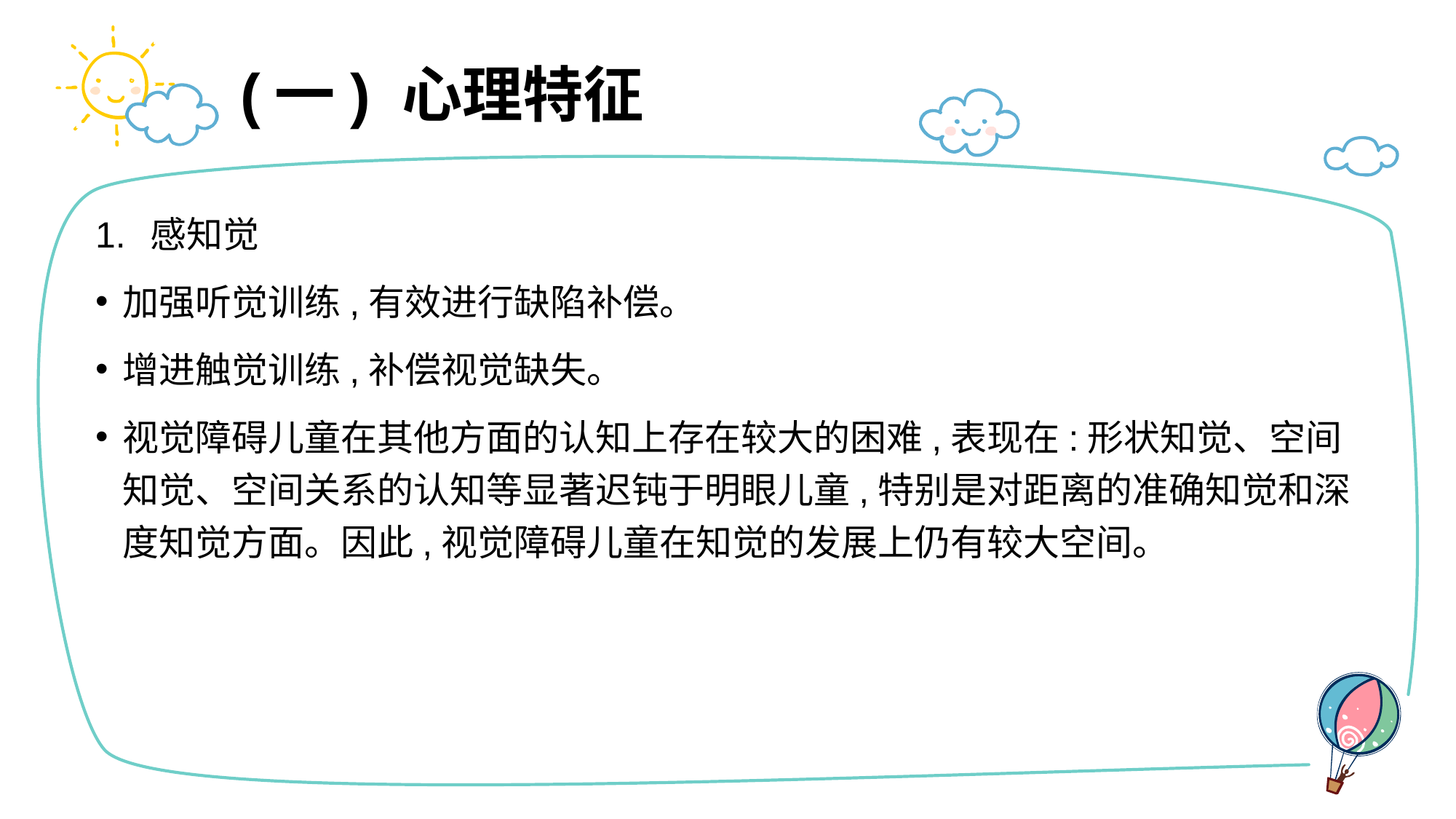

# (一) 心理特征
感知觉
加强听觉训练,有效进行缺陷补偿。
增进触觉训练,补偿视觉缺失。
视觉障碍儿童在其他方面的认知上存在较大的困难,表现在:形状知觉、空间知觉、空间关系的认知等显著迟钝于明眼儿童,特别是对距离的准确知觉和深度知觉方面。因此,视觉障碍儿童在知觉的发展上仍有较大空间。